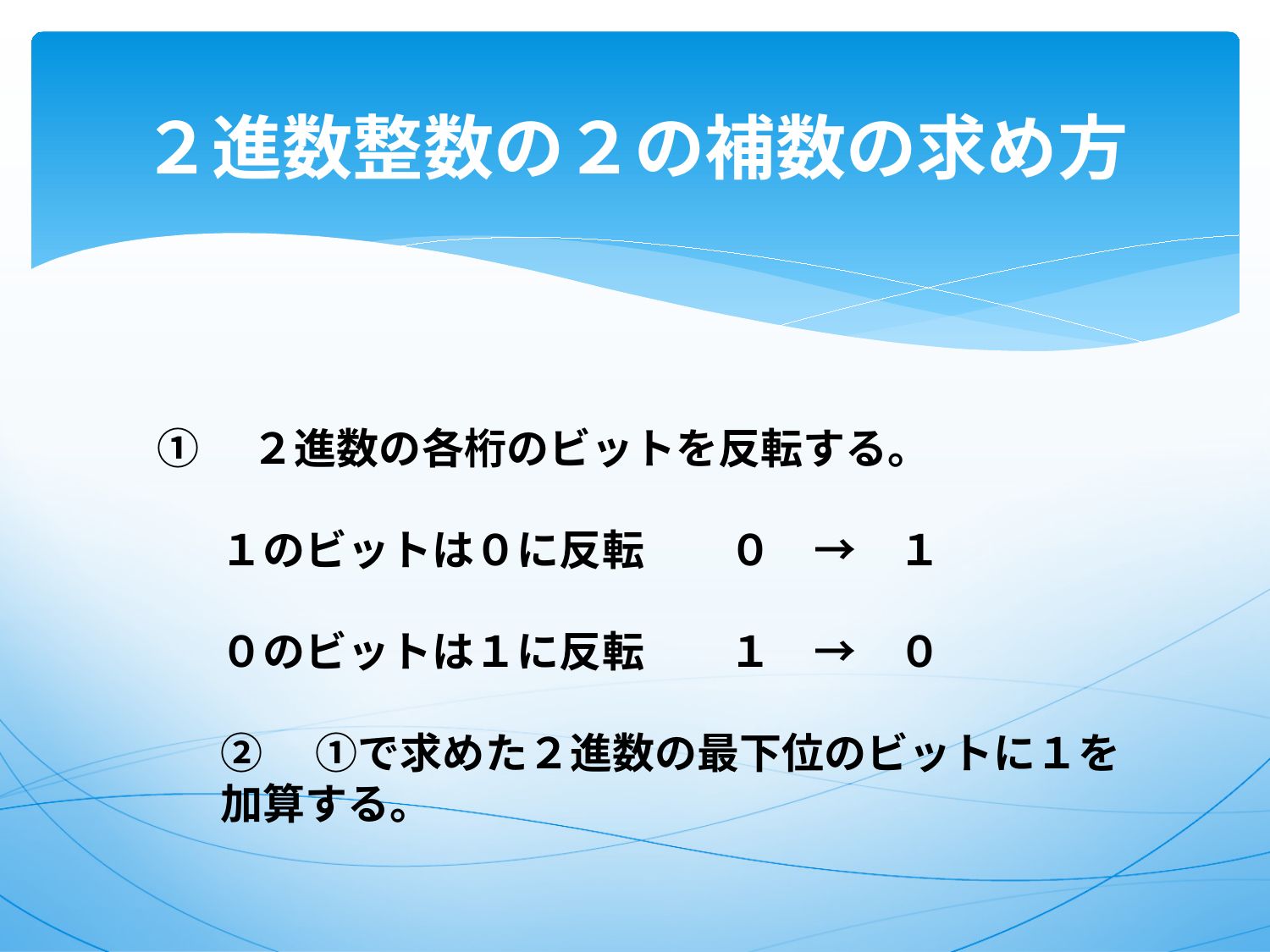

# ２進数整数の２の補数の求め方
①　２進数の各桁のビットを反転する。

１のビットは０に反転　　０　→　１

０のビットは１に反転　　１　→　０

②　①で求めた２進数の最下位のビットに１を加算する。